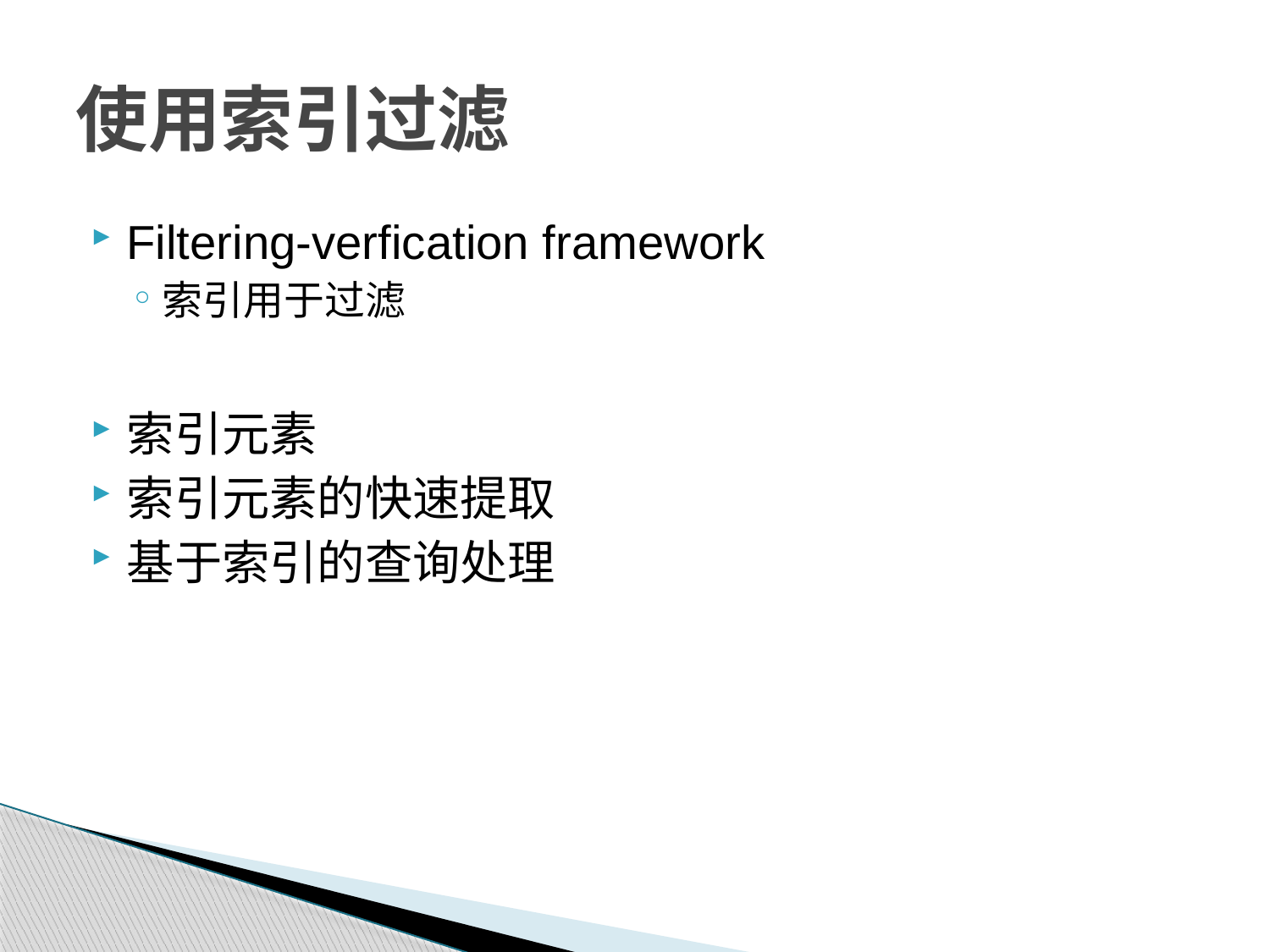

# 使用索引过滤
Filtering-verfication framework
索引用于过滤

索引元素
索引元素的快速提取
基于索引的查询处理